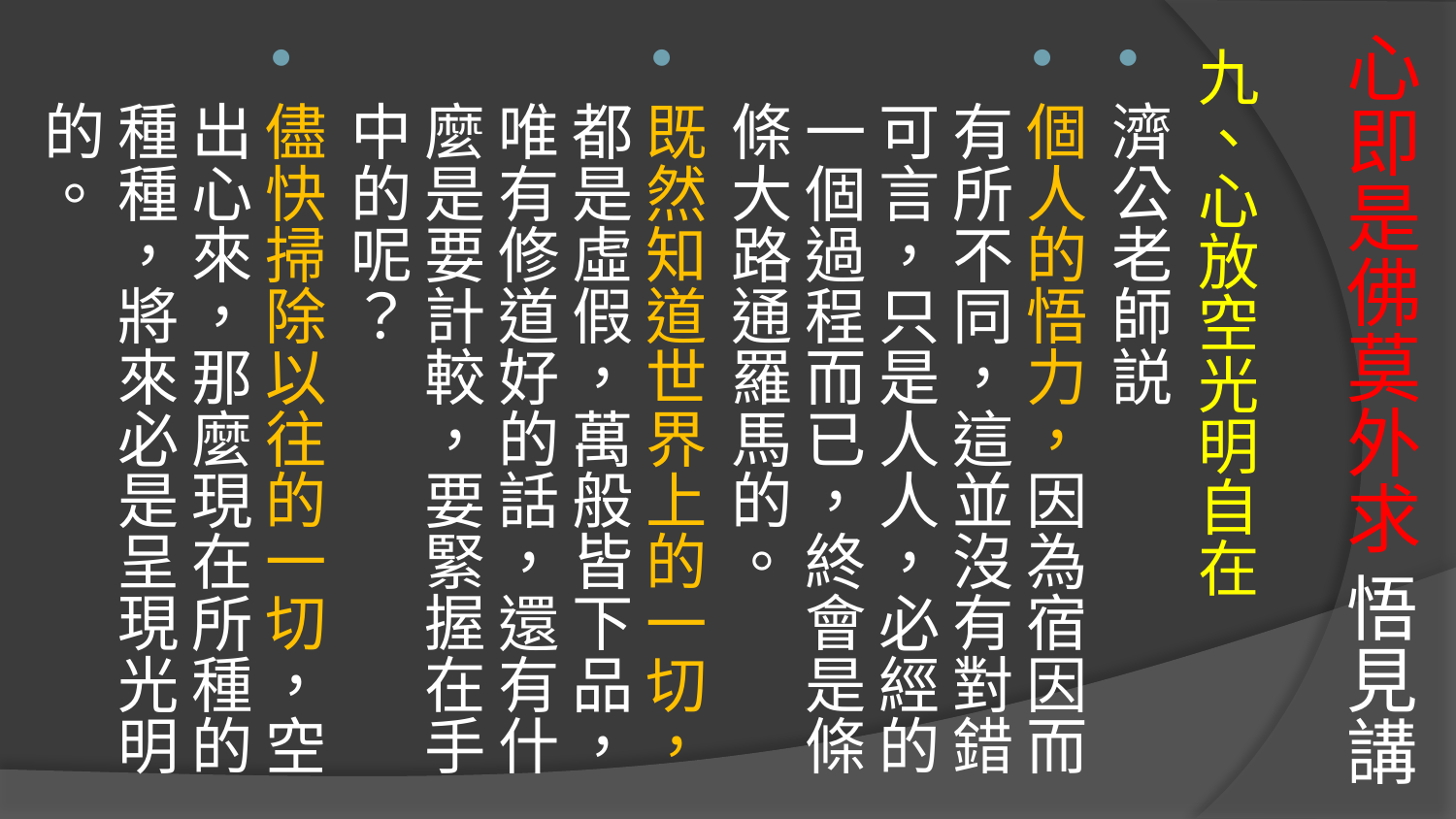

# 心即是佛莫外求 悟見講
九、心放空光明自在
濟公老師説
個人的悟力，因為宿因而有所不同，這並沒有對錯可言，只是人人，必經的一個過程而已，終會是條條大路通羅馬的。
既然知道世界上的一切，都是虛假，萬般皆下品，唯有修道好的話，還有什麼是要計較，要緊握在手中的呢？
儘快掃除以往的一切，空出心來，那麼現在所種的種種，將來必是呈現光明的。